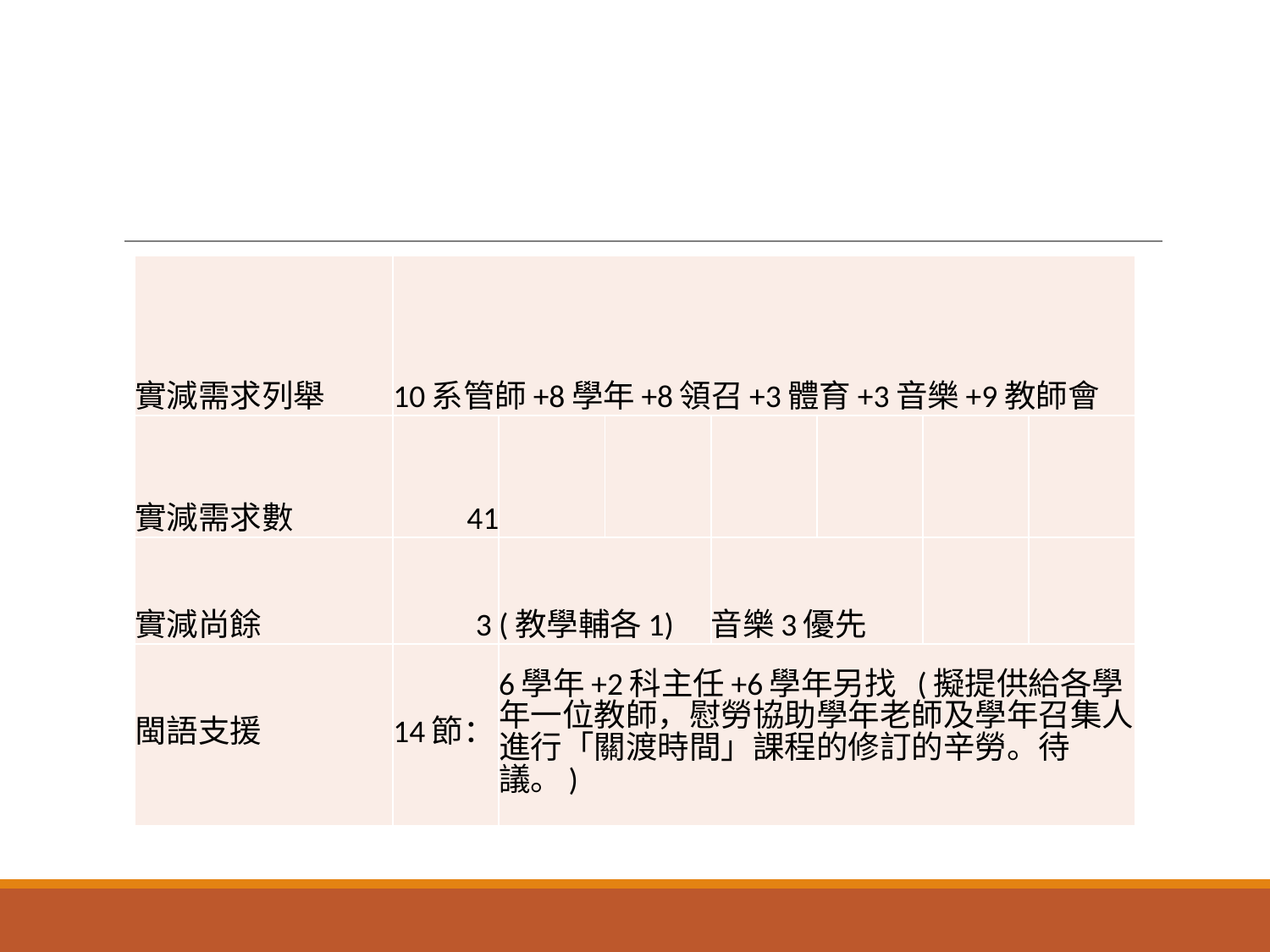

#
| 實減需求列舉 | 10系管師+8學年+8領召+3體育+3音樂+9教師會 |  |  |  |  |  |  |
| --- | --- | --- | --- | --- | --- | --- | --- |
| 實減需求數 | 41 |  |  |  |  |  |  |
| 實減尚餘 | 3 | (教學輔各1) |  | 音樂3優先 |  |  |  |
| 閩語支援 | 14節： | 6學年+2科主任+6學年另找 (擬提供給各學年一位教師，慰勞協助學年老師及學年召集人進行「關渡時間」課程的修訂的辛勞。待議。) |  |  |  |  |  |